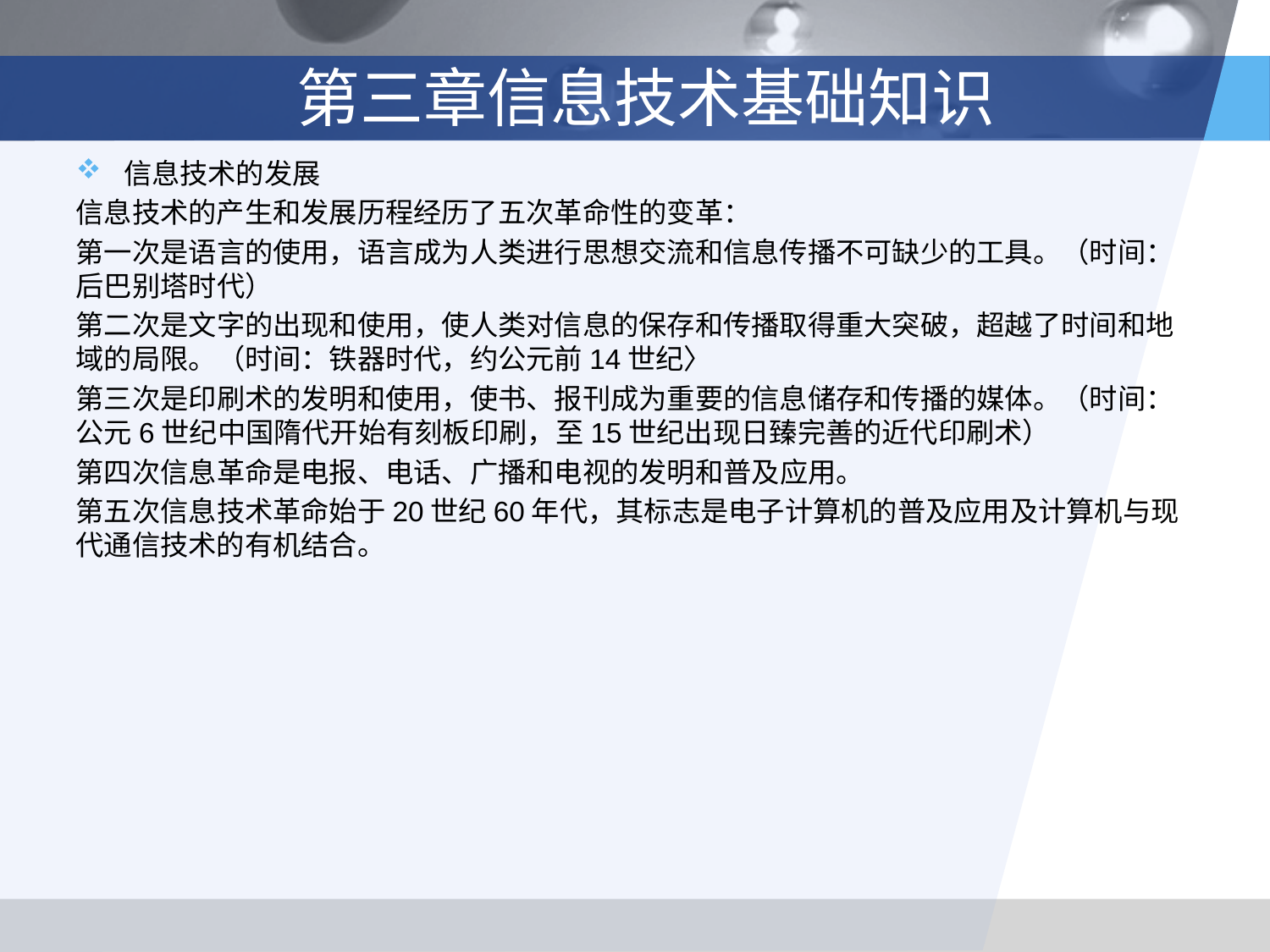

# 第三章信息技术基础知识
信息技术的发展
信息技术的产生和发展历程经历了五次革命性的变革：
第一次是语言的使用，语言成为人类进行思想交流和信息传播不可缺少的工具。（时间：后巴别塔时代）
第二次是文字的出现和使用，使人类对信息的保存和传播取得重大突破，超越了时间和地域的局限。（时间：铁器时代，约公元前14世纪〉
第三次是印刷术的发明和使用，使书、报刊成为重要的信息储存和传播的媒体。（时间：公元6世纪中国隋代开始有刻板印刷，至15世纪出现日臻完善的近代印刷术）
第四次信息革命是电报、电话、广播和电视的发明和普及应用。
第五次信息技术革命始于20世纪60年代，其标志是电子计算机的普及应用及计算机与现代通信技术的有机结合。